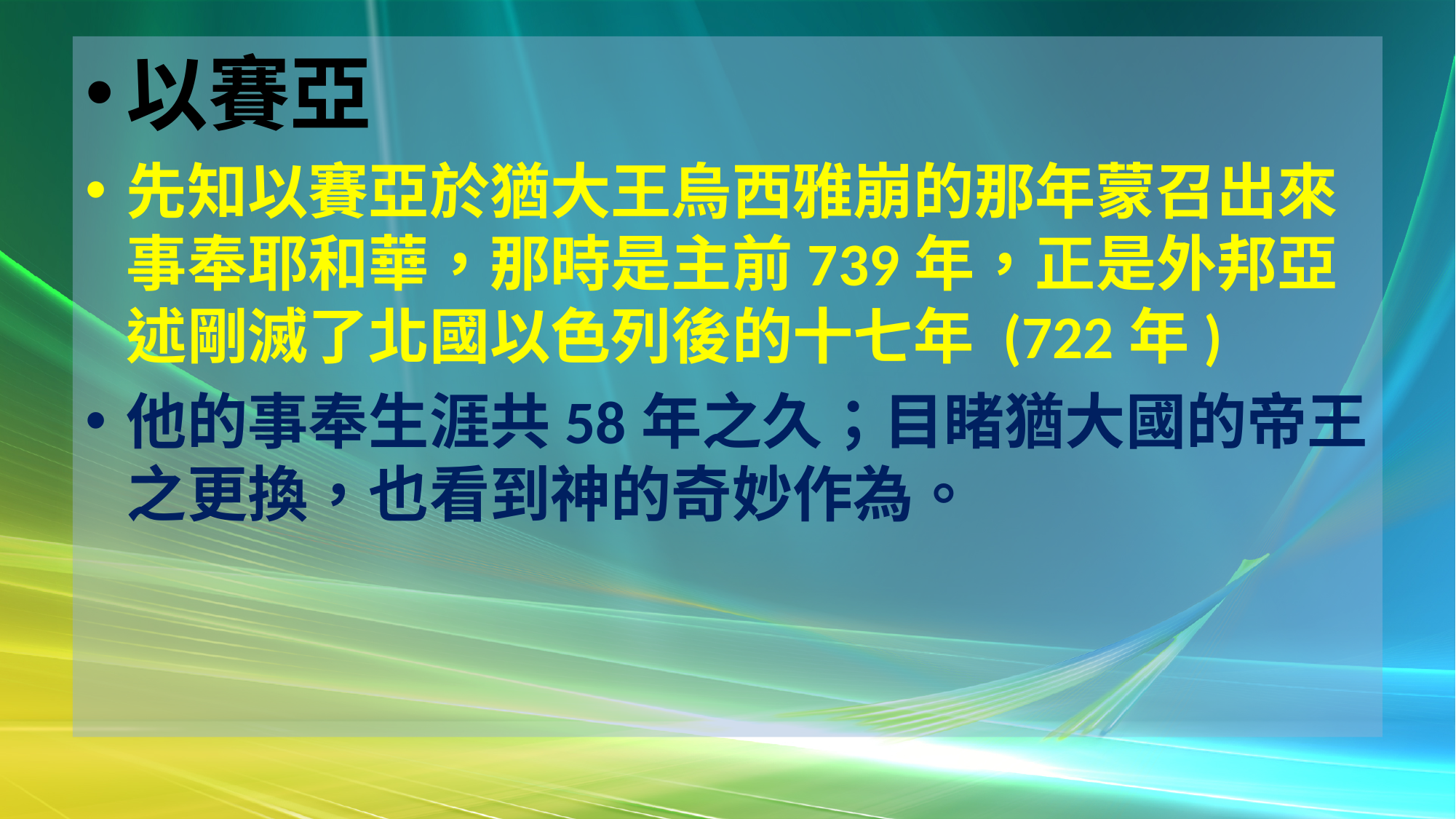

以賽亞
先知以賽亞於猶大王烏西雅崩的那年蒙召出來事奉耶和華，那時是主前739年，正是外邦亞述剛滅了北國以色列後的十七年 (722年)
他的事奉生涯共58年之久；目睹猶大國的帝王之更換，也看到神的奇妙作為。